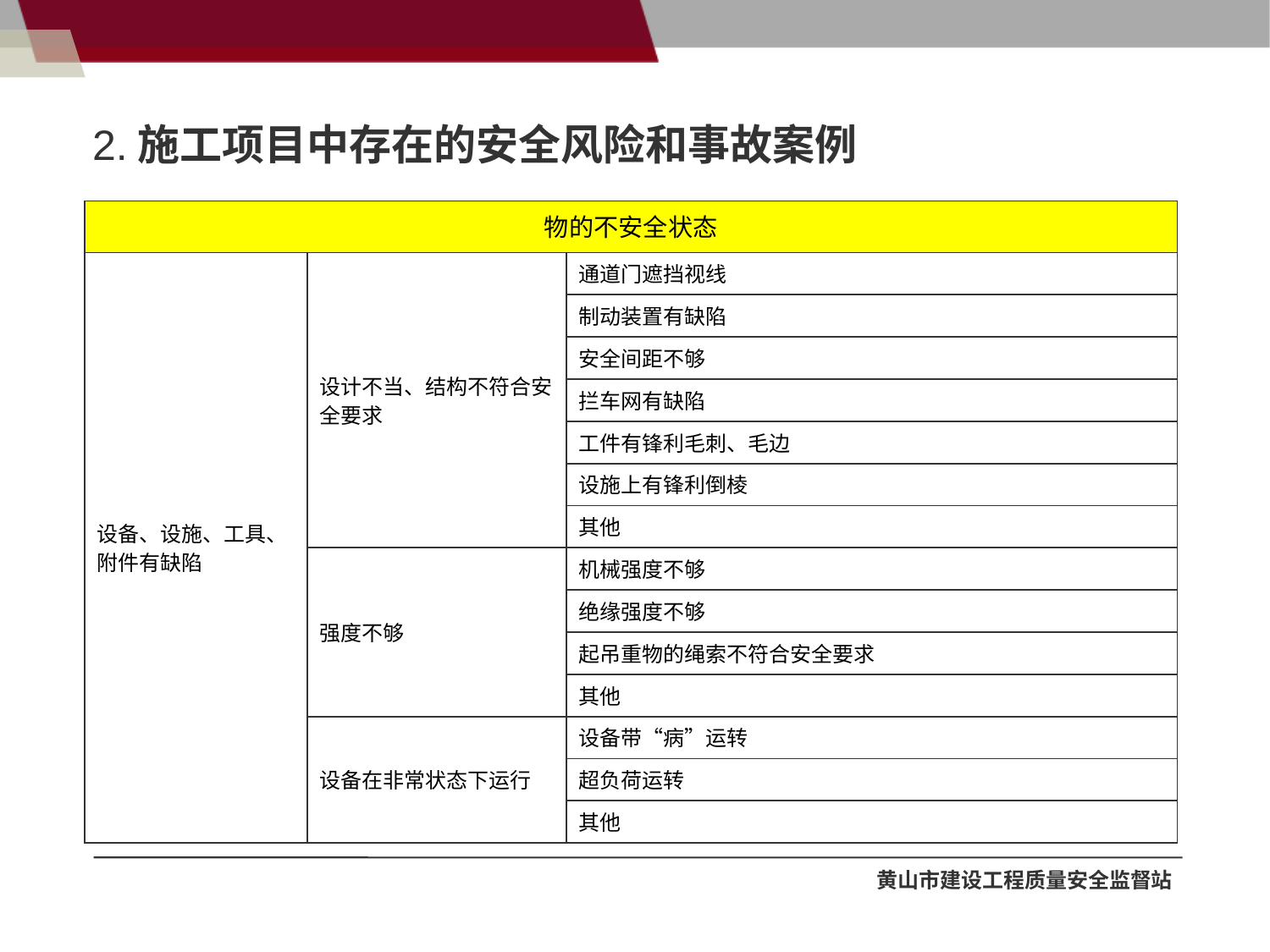

# 2.施工项目中存在的安全风险和事故案例
| 物的不安全状态 |  |  |
| --- | --- | --- |
| 设备、设施、工具、附件有缺陷 | 设计不当、结构不符合安全要求 | 通道门遮挡视线 |
|  |  | 制动装置有缺陷 |
|  |  | 安全间距不够 |
|  |  | 拦车网有缺陷 |
|  |  | 工件有锋利毛刺、毛边 |
|  |  | 设施上有锋利倒棱 |
|  |  | 其他 |
|  | 强度不够 | 机械强度不够 |
|  |  | 绝缘强度不够 |
|  |  | 起吊重物的绳索不符合安全要求 |
|  |  | 其他 |
|  | 设备在非常状态下运行 | 设备带“病”运转 |
|  |  | 超负荷运转 |
|  |  | 其他 |